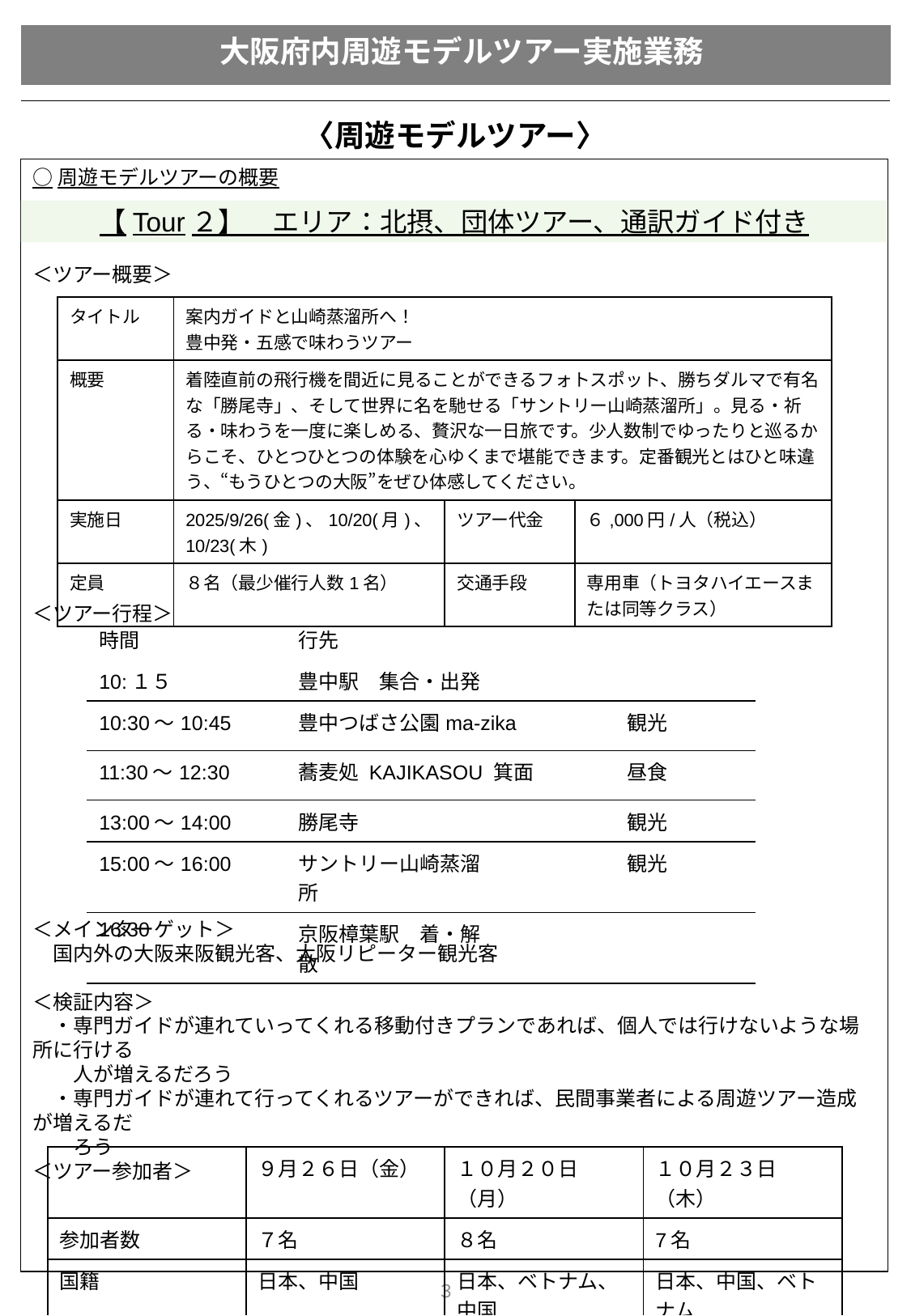

# 大阪府内周遊モデルツアー実施業務
〈周遊モデルツアー〉
○周遊モデルツアーの概要

＜ツアー概要＞

＜ツアー行程＞

＜メインターゲット＞
　国内外の大阪来阪観光客、大阪リピーター観光客

＜検証内容＞
　・専門ガイドが連れていってくれる移動付きプランであれば、個人では行けないような場所に行ける
　　人が増えるだろう
　・専門ガイドが連れて行ってくれるツアーができれば、民間事業者による周遊ツアー造成が増えるだ
　　ろう
＜ツアー参加者＞
【Tour２】　エリア：北摂、団体ツアー、通訳ガイド付き
| タイトル | 案内ガイドと山崎蒸溜所へ！ 豊中発・五感で味わうツアー |  |  |
| --- | --- | --- | --- |
| 概要 | 着陸直前の飛行機を間近に見ることができるフォトスポット、勝ちダルマで有名な「勝尾寺」、そして世界に名を馳せる「サントリー山崎蒸溜所」。見る・祈る・味わうを一度に楽しめる、贅沢な一日旅です。少人数制でゆったりと巡るからこそ、ひとつひとつの体験を心ゆくまで堪能できます。定番観光とはひと味違う、“もうひとつの大阪”をぜひ体感してください。 |  |  |
| 実施日 | 2025/9/26(金)、10/20(月)、10/23(木) | ツアー代金 | ６,000円/人（税込） |
| 定員 | ８名（最少催行人数1名） | 交通手段 | 専用車（トヨタハイエースまたは同等クラス） |

| 時間 | 行先 |  |  |
| --- | --- | --- | --- |
| 10:１５ | 豊中駅　集合・出発 |  |  |
| 10:30～10:45 | 豊中つばさ公園ma-zika |  | 観光 |
| 11:30～12:30 | 蕎麦処 KAJIKASOU 箕面 |  | 昼食 |
| 13:00～14:00 | 勝尾寺 |  | 観光 |
| 15:00～16:00 | サントリー山崎蒸溜所 |  | 観光 |
| 16:30 | 京阪樟葉駅　着・解散 |  |  |
|  | ９月２６日（金） | １０月２０日（月） | １０月２３日（木） |
| --- | --- | --- | --- |
| 参加者数 | ７名 | ８名 | 7名 |
| 国籍 | 日本、中国 | 日本、ベトナム、中国 | 日本、中国、ベトナム |
３